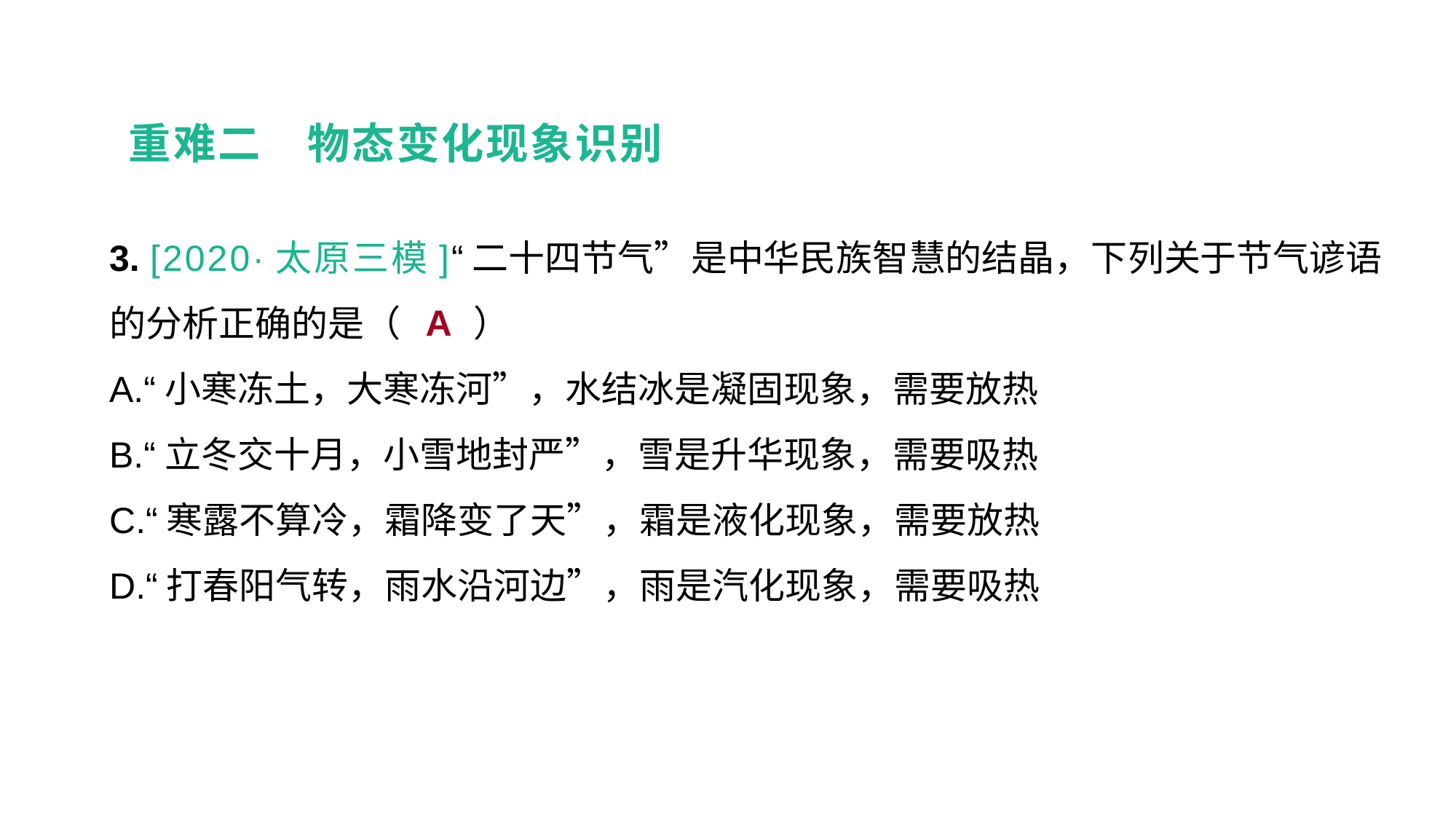

重难二　物态变化现象识别
3. [2020·太原三模]“二十四节气”是中华民族智慧的结晶，下列关于节气谚语的分析正确的是（　　）
A.“小寒冻土，大寒冻河”，水结冰是凝固现象，需要放热
B.“立冬交十月，小雪地封严”，雪是升华现象，需要吸热
C.“寒露不算冷，霜降变了天”，霜是液化现象，需要放热
D.“打春阳气转，雨水沿河边”，雨是汽化现象，需要吸热
重难突破 能力提升
A